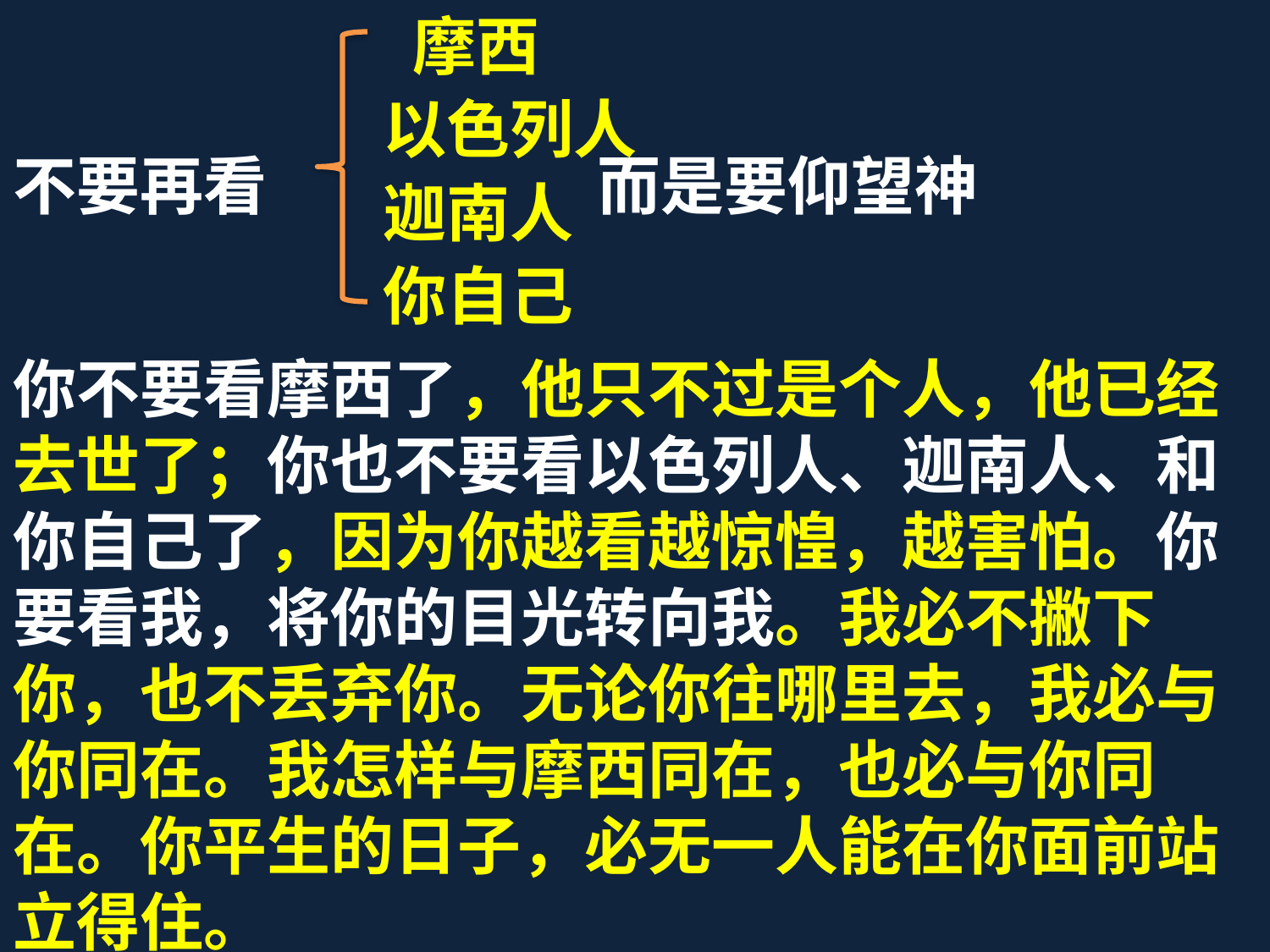

# 不要再看                       而是要仰望神 你不要看摩西了，他只不过是个人，他已经去世了；你也不要看以色列人、迦南人、和你自己了，因为你越看越惊惶，越害怕。你要看我，将你的目光转向我。我必不撇下你，也不丢弃你。无论你往哪里去，我必与你同在。我怎样与摩西同在，也必与你同在。你平生的日子，必无一人能在你面前站立得住。
 摩西
以色列人
迦南人
你自己